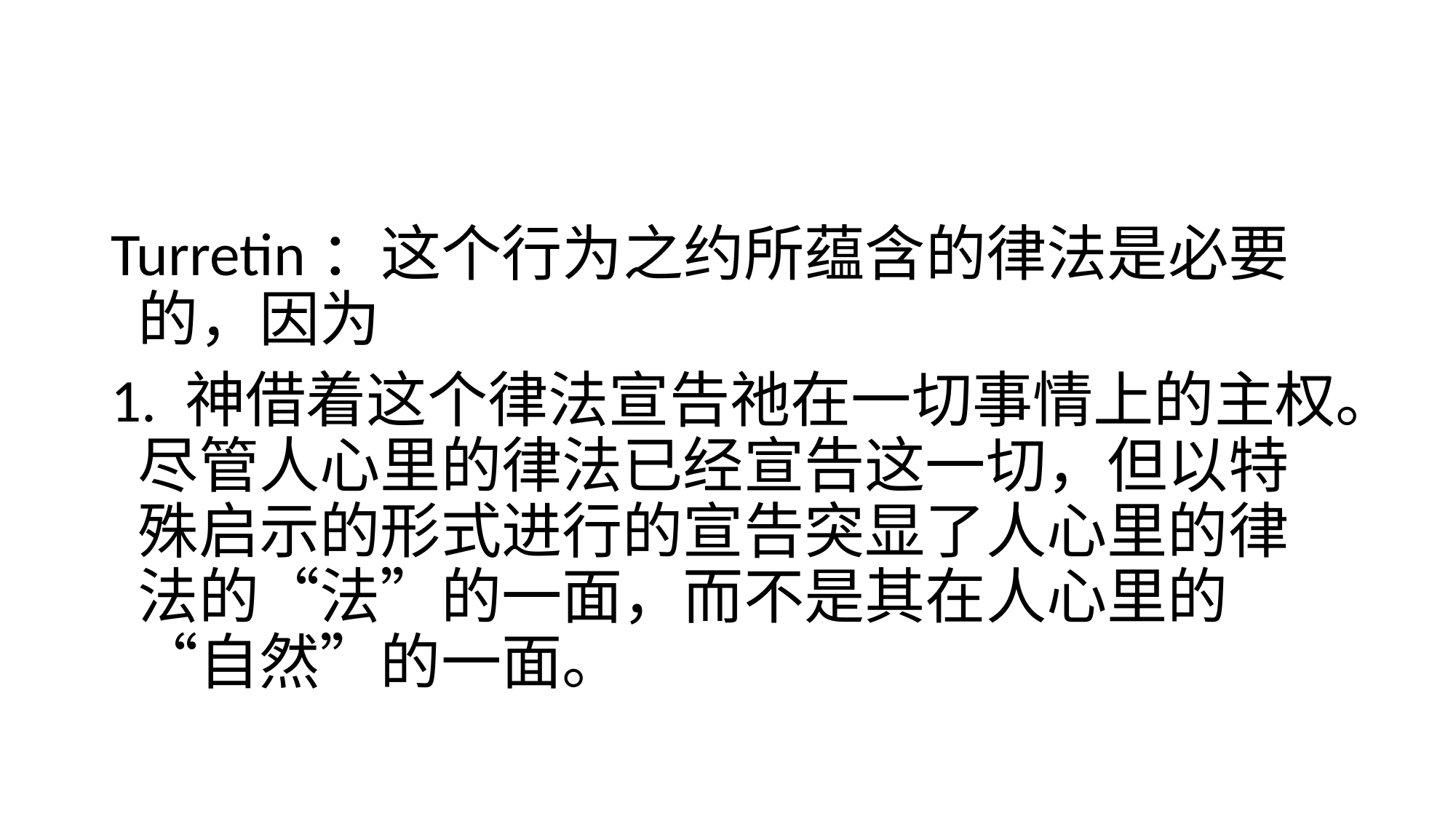

#
Turretin：这个行为之约所蕴含的律法是必要的，因为
1. 神借着这个律法宣告祂在一切事情上的主权。尽管人心里的律法已经宣告这一切，但以特殊启示的形式进行的宣告突显了人心里的律法的“法”的一面，而不是其在人心里的“自然”的一面。